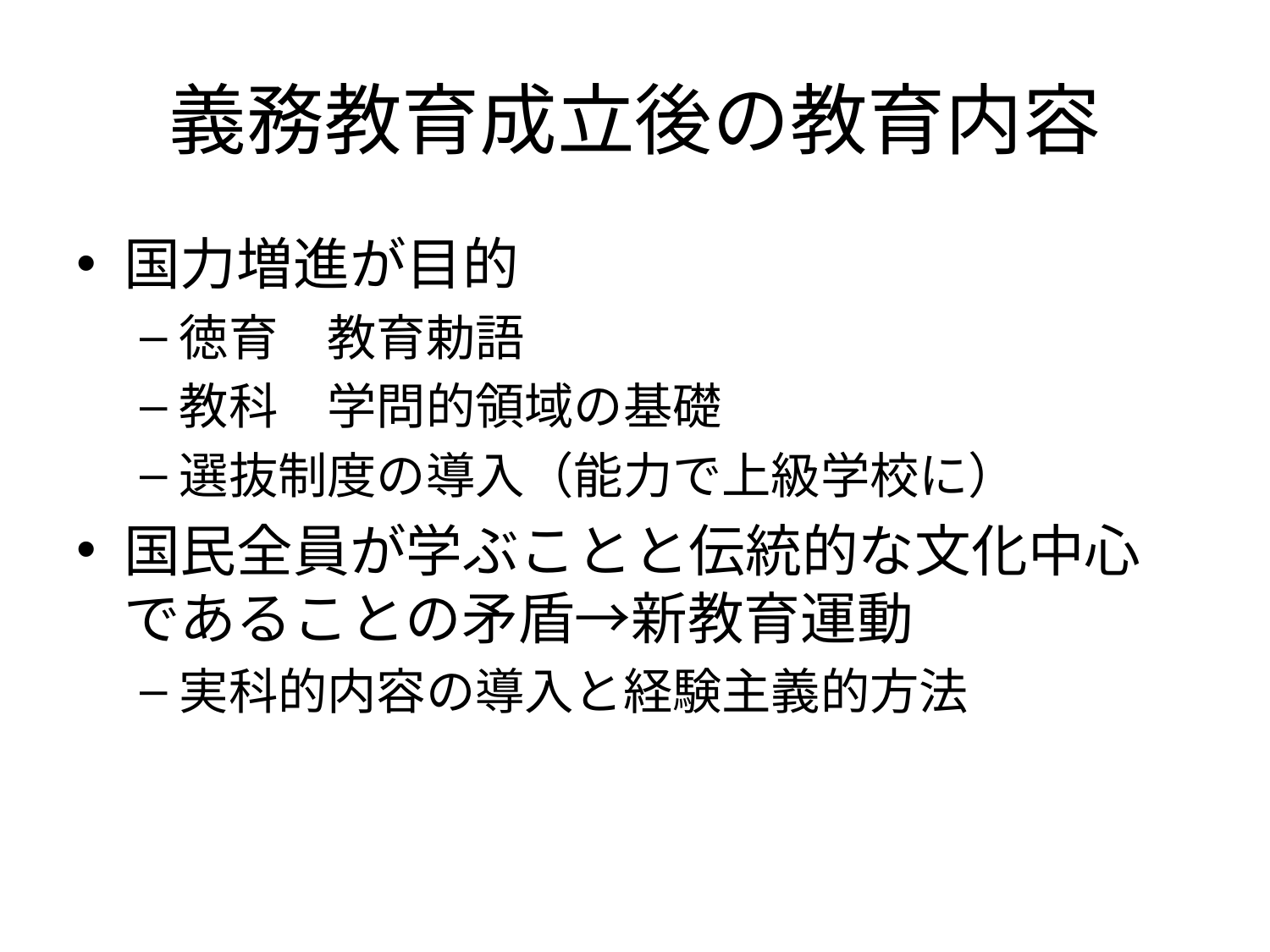

# 義務教育成立後の教育内容
国力増進が目的
徳育　教育勅語
教科　学問的領域の基礎
選抜制度の導入（能力で上級学校に）
国民全員が学ぶことと伝統的な文化中心であることの矛盾→新教育運動
実科的内容の導入と経験主義的方法